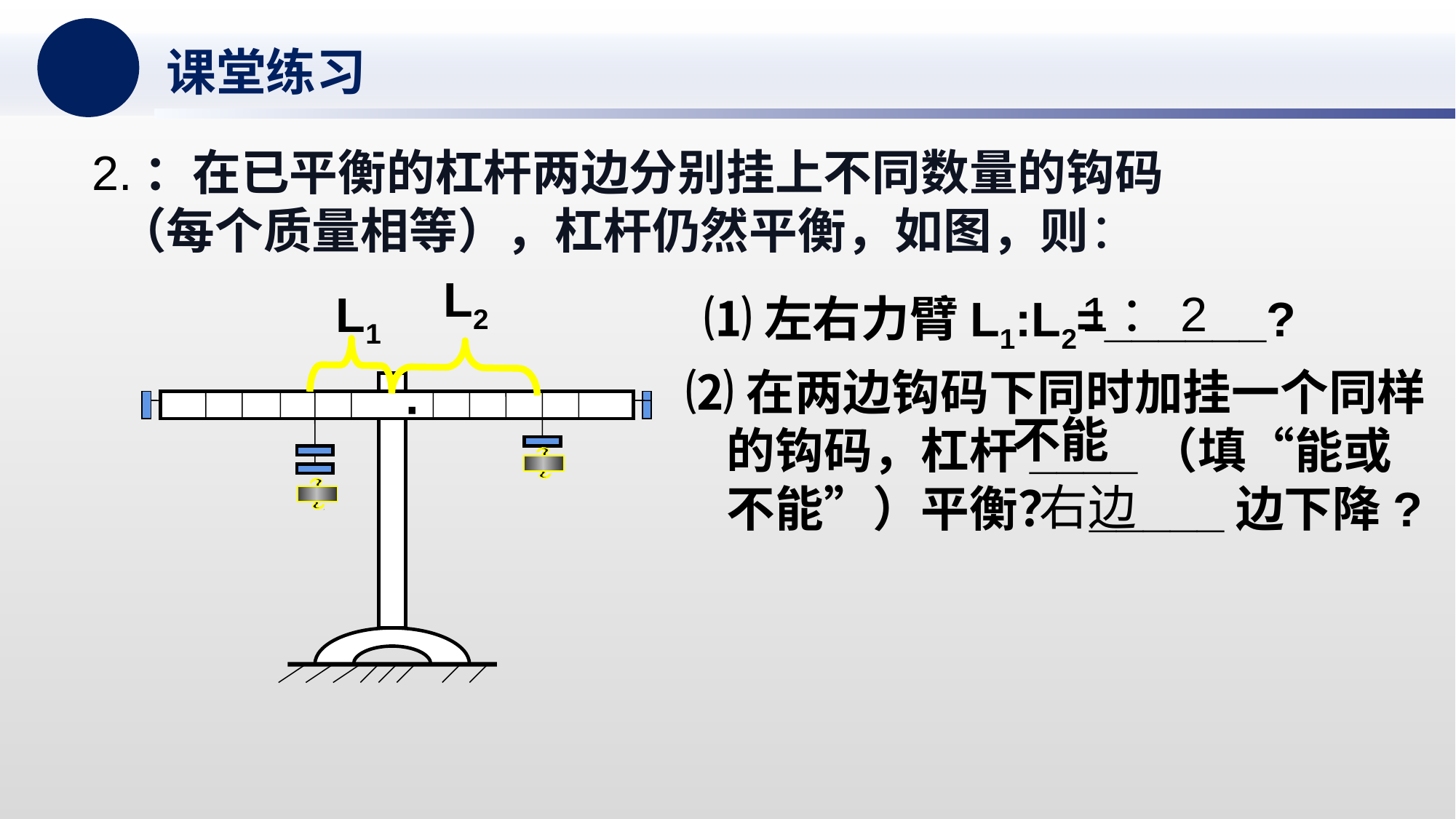

课堂练习

2.：在已平衡的杠杆两边分别挂上不同数量的钩码（每个质量相等），杠杆仍然平衡，如图，则：
L2

1：2
L1

⑴左右力臂L1:L2=______?

⑵在两边钩码下同时加挂一个同样的钩码，杠杆____（填“能或不能”）平衡？ _____边下降?

·

不能

右边